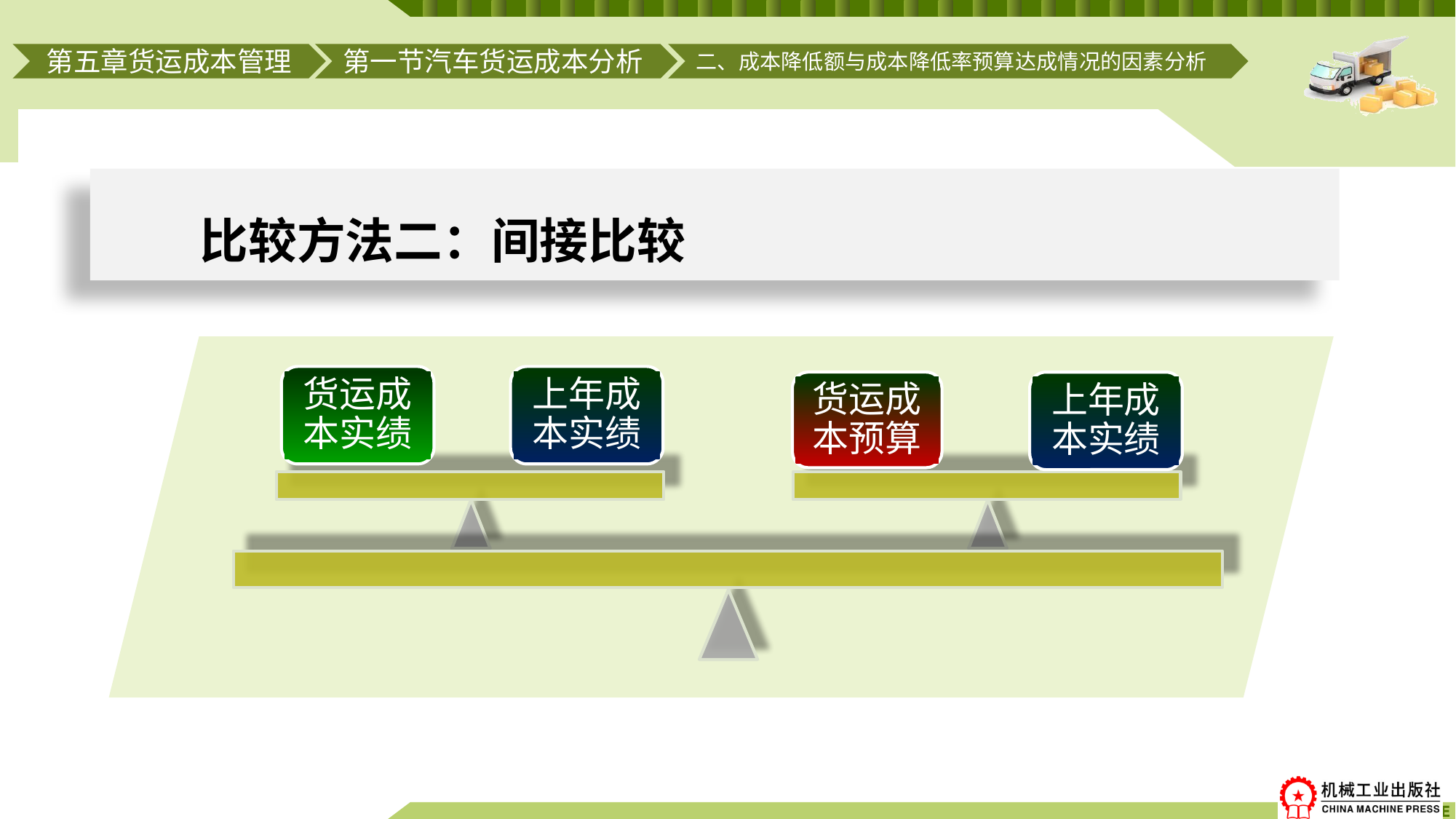

第一节汽车货运成本分析
二、成本降低额与成本降低率预算达成情况的因素分析
第五章货运成本管理
# 比较方法二：间接比较

货运成本实绩

上年成本实绩

货运成本预算

上年成本实绩